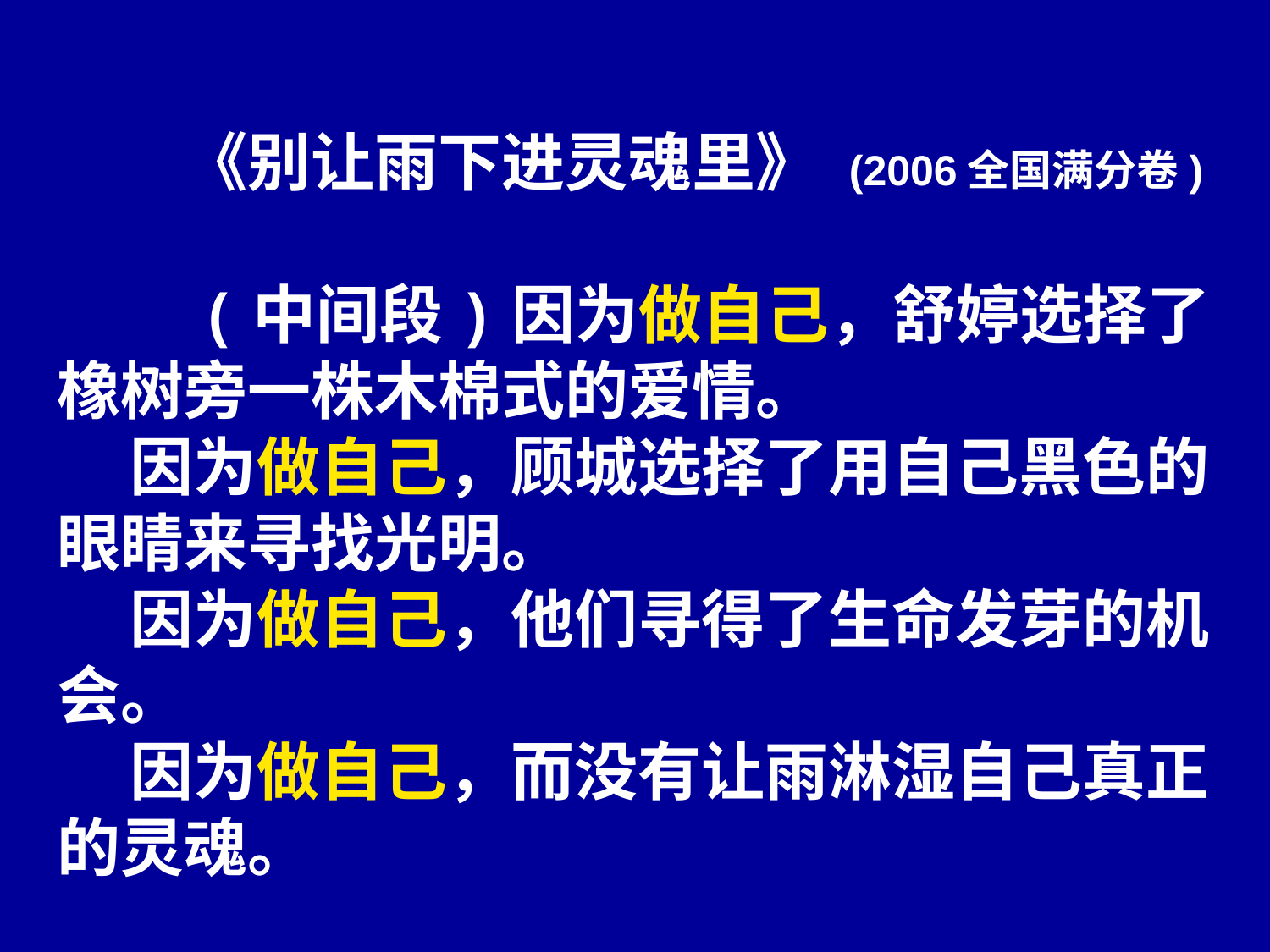

《别让雨下进灵魂里》 (2006全国满分卷)

　　(中间段)因为做自己，舒婷选择了橡树旁一株木棉式的爱情。
    因为做自己，顾城选择了用自己黑色的眼睛来寻找光明。
    因为做自己，他们寻得了生命发芽的机会。
    因为做自己，而没有让雨淋湿自己真正的灵魂。